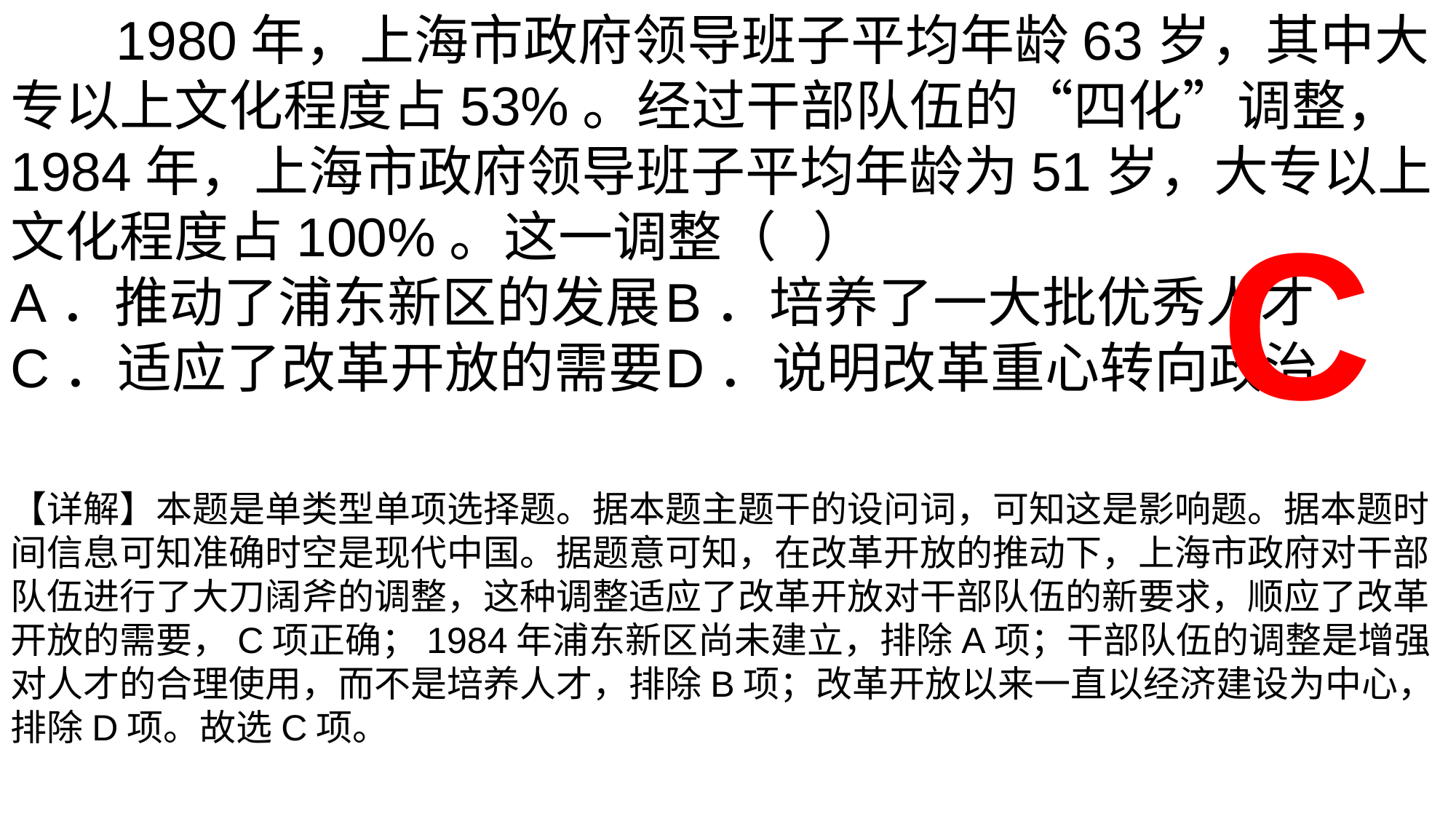

1980年，上海市政府领导班子平均年龄63岁，其中大专以上文化程度占53%。经过干部队伍的“四化”调整，1984年，上海市政府领导班子平均年龄为51岁，大专以上文化程度占100%。这一调整（   ）
A．推动了浦东新区的发展	B．培养了一大批优秀人才
C．适应了改革开放的需要	D．说明改革重心转向政治

【详解】本题是单类型单项选择题。据本题主题干的设问词，可知这是影响题。据本题时间信息可知准确时空是现代中国。据题意可知，在改革开放的推动下，上海市政府对干部队伍进行了大刀阔斧的调整，这种调整适应了改革开放对干部队伍的新要求，顺应了改革开放的需要，C项正确；1984年浦东新区尚未建立，排除A项；干部队伍的调整是增强对人才的合理使用，而不是培养人才，排除B项；改革开放以来一直以经济建设为中心，排除D项。故选C项。
C